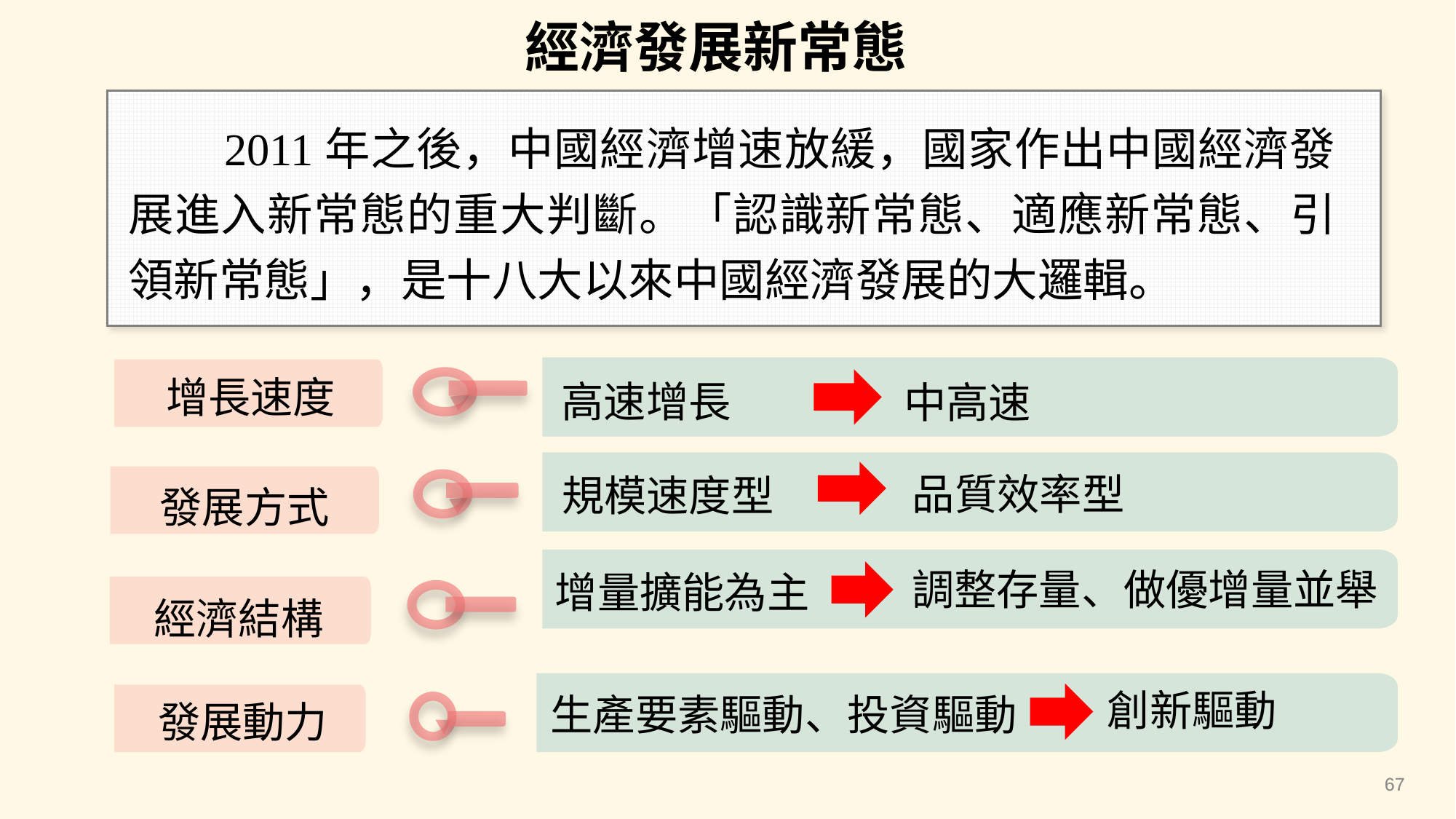

經濟發展新常態

        2011年之後，中國經濟增速放緩，國家作出中國經濟發展進入新常態的重大判斷。「認識新常態、適應新常態、引領新常態」，是十八大以來中國經濟發展的大邏輯。
新常態下我國經濟發展的主要特點

增長速度
高速增長

規模速度型

發展方式

增量擴能為主

經濟結構

生產要素驅動、投資驅動

發展動力

中高速
品質效率型
調整存量、做優增量並舉
創新驅動